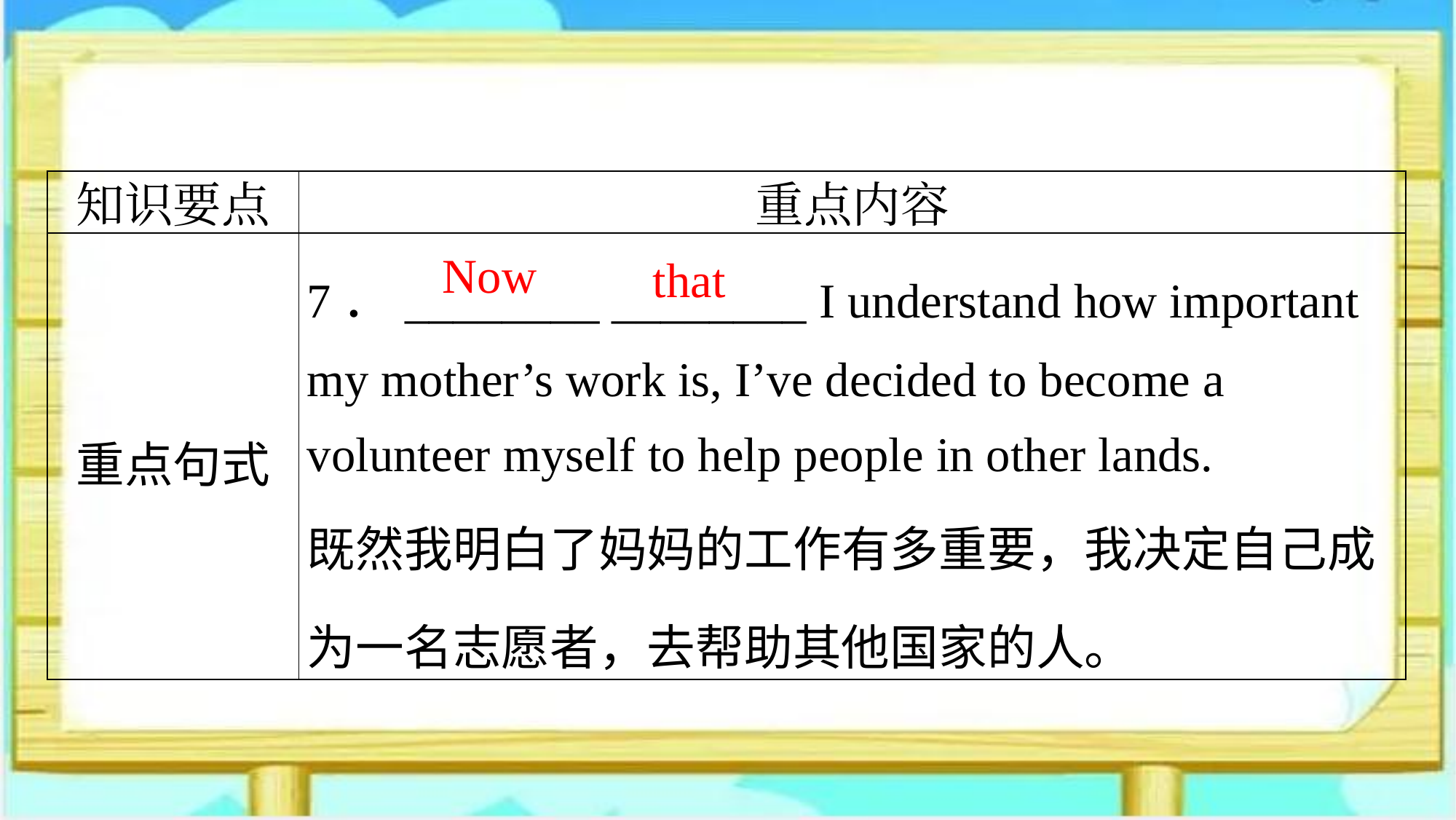

| 知识要点 | 重点内容 |
| --- | --- |
| 重点句式 | 7．\_\_\_\_\_\_\_\_ \_\_\_\_\_\_\_\_ I understand how important my mother’s work is, I’ve decided to become a volunteer myself to help people in other lands. 既然我明白了妈妈的工作有多重要，我决定自己成为一名志愿者，去帮助其他国家的人。 |
Now
that